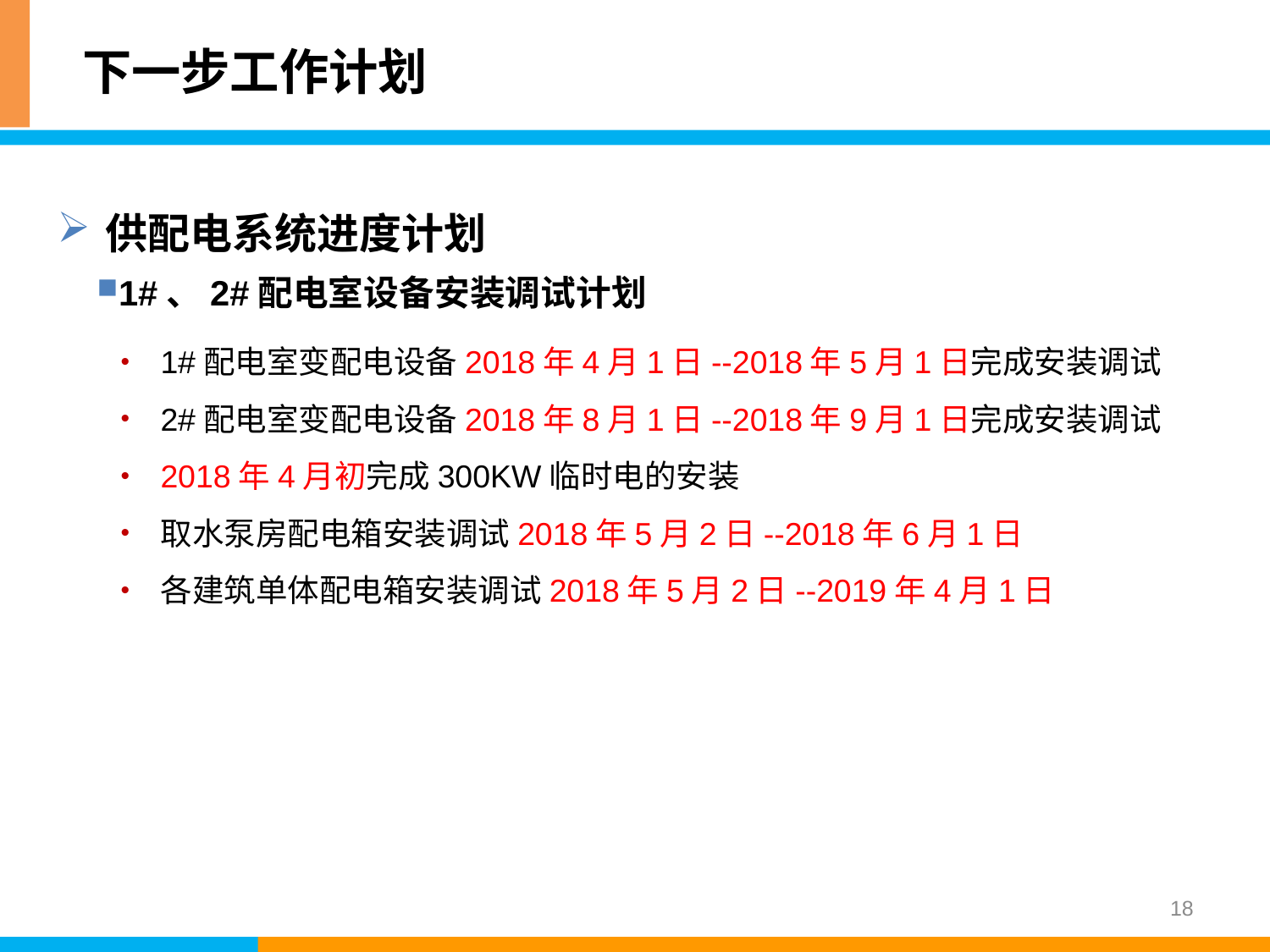

# 下一步工作计划
供配电系统进度计划
1#、2#配电室设备安装调试计划
1#配电室变配电设备2018年4月1日--2018年5月1日完成安装调试
2#配电室变配电设备2018年8月1日--2018年9月1日完成安装调试
2018年4月初完成300KW临时电的安装
取水泵房配电箱安装调试2018年5月2日--2018年6月1日
各建筑单体配电箱安装调试2018年5月2日--2019年4月1日

18